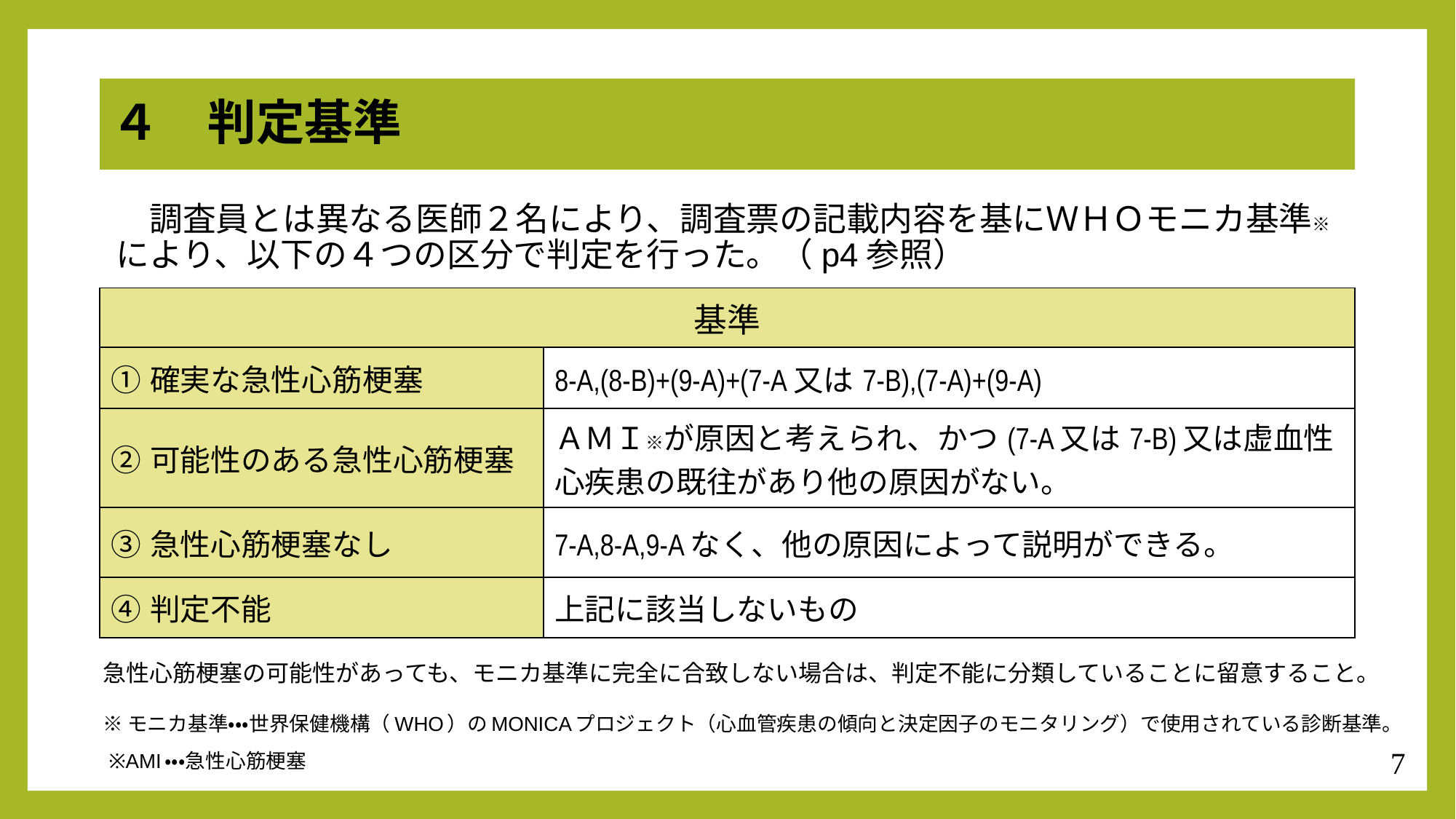

４　判定基準
　調査員とは異なる医師２名により、調査票の記載内容を基にＷＨＯモニカ基準※により、以下の４つの区分で判定を行った。（p4参照）

| 基準 |  |
| --- | --- |
| ①確実な急性心筋梗塞 | 8-A,(8-B)+(9-A)+(7-A又は7-B),(7-A)+(9-A) |
| ②可能性のある急性心筋梗塞 | ＡＭＩ※が原因と考えられ、かつ(7-A又は7-B)又は虚血性心疾患の既往があり他の原因がない。 |
| ③急性心筋梗塞なし | 7-A,8-A,9-Aなく、他の原因によって説明ができる。 |
| ④判定不能 | 上記に該当しないもの |
急性心筋梗塞の可能性があっても、モニカ基準に完全に合致しない場合は、判定不能に分類していることに留意すること。

※モニカ基準・・・世界保健機構（WHO）のMONICAプロジェクト（心血管疾患の傾向と決定因子のモニタリング）で使用されている診断基準。
 ※AMI・・・急性心筋梗塞
7